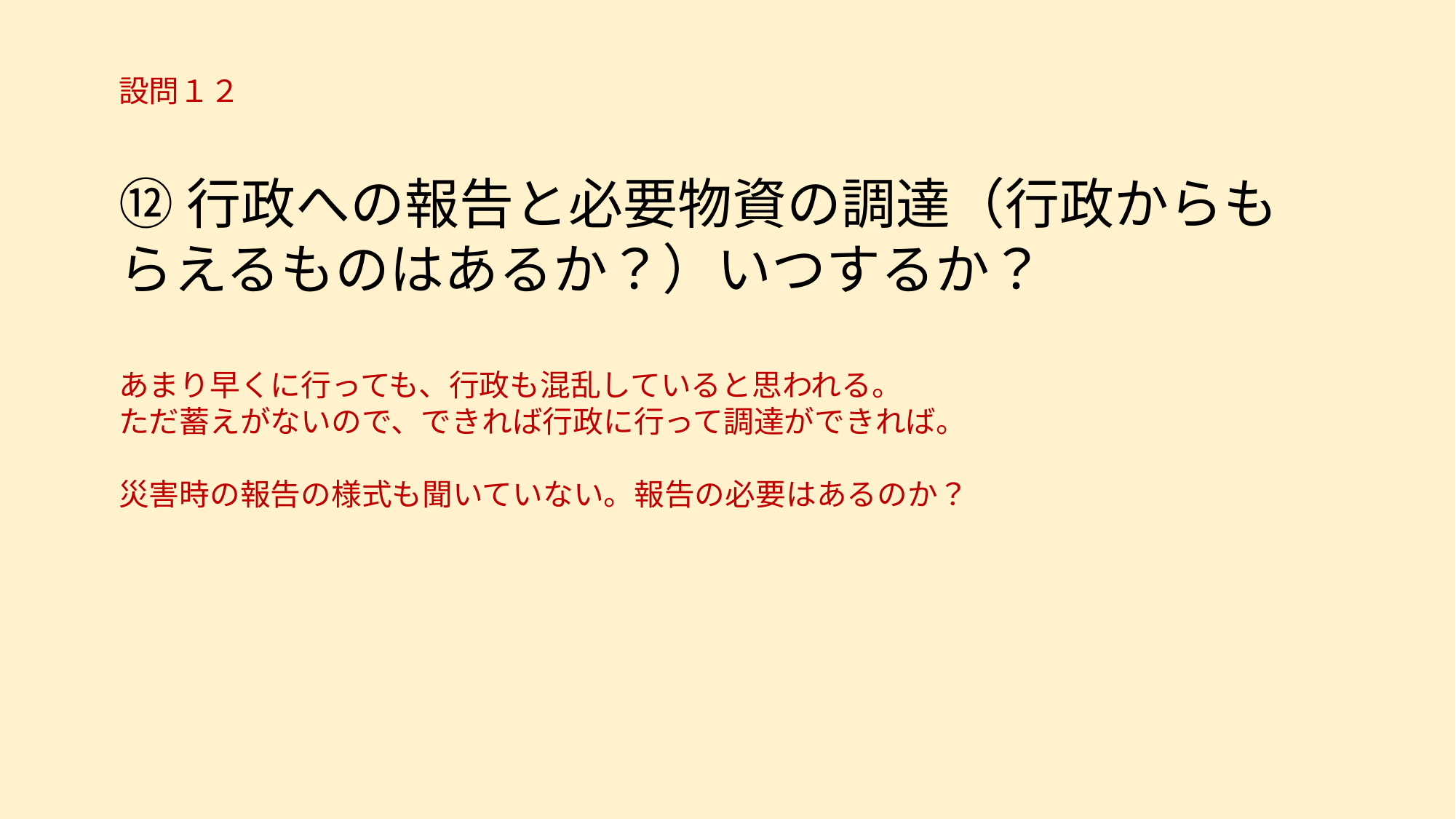

設問１２
⑫行政への報告と必要物資の調達（行政からもらえるものはあるか？）いつするか？

あまり早くに行っても、行政も混乱していると思われる。
ただ蓄えがないので、できれば行政に行って調達ができれば。

災害時の報告の様式も聞いていない。報告の必要はあるのか？